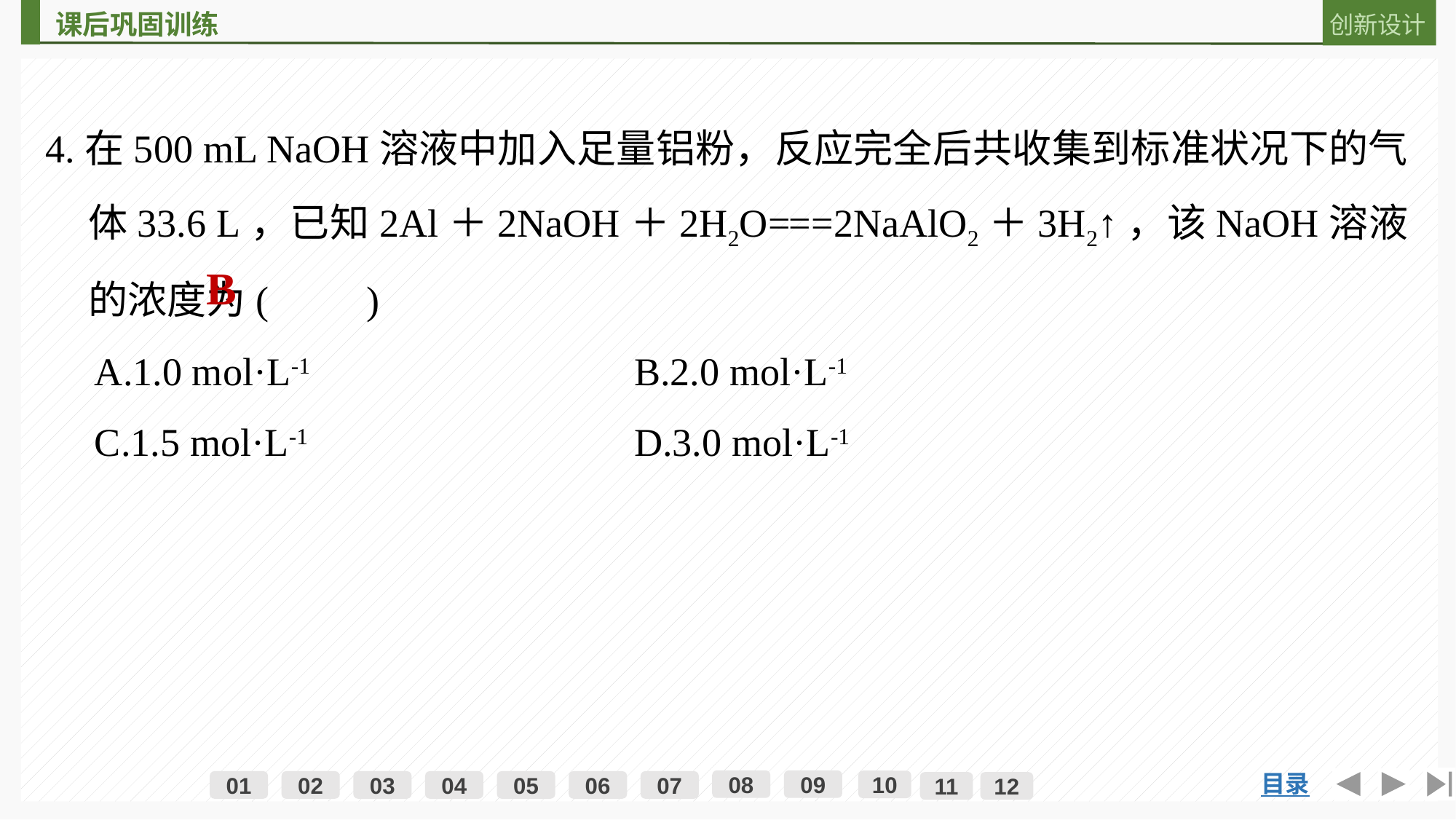

4.在500 mL NaOH溶液中加入足量铝粉，反应完全后共收集到标准状况下的气体33.6 L，已知2Al＋2NaOH＋2H2O===2NaAlO2＋3H2↑，该NaOH溶液的浓度为(　　)
　A.1.0 mol·L-1			B.2.0 mol·L-1
　C.1.5 mol·L-1			D.3.0 mol·L-1
B